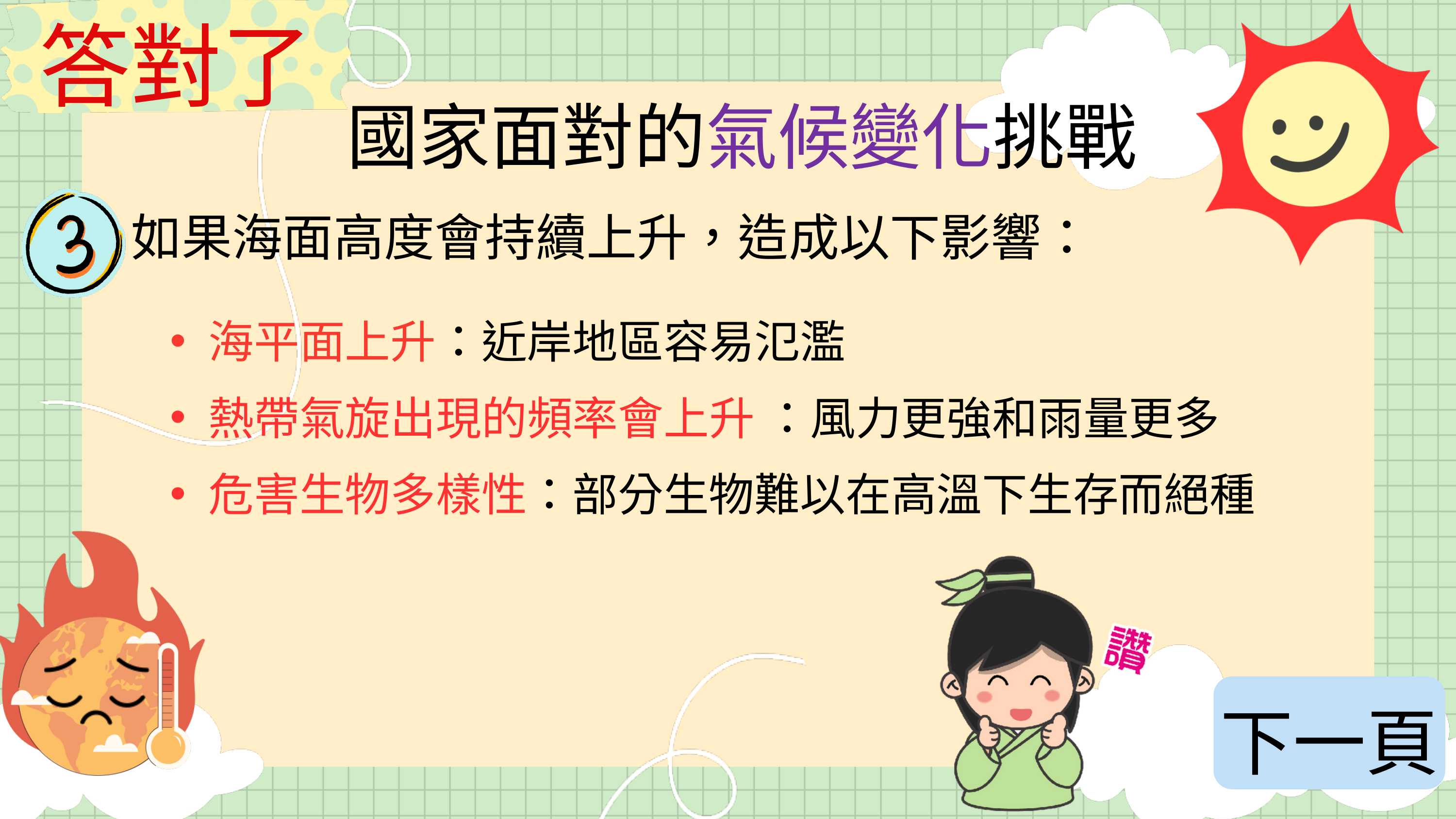

答對了

國家面對的氣候變化挑戰

如果海面高度會持續上升，造成以下影響：

海平面上升：近岸地區容易氾濫
熱帶氣旋出現的頻率會上升 ：風力更強和雨量更多
危害生物多樣性：部分生物難以在高溫下生存而絕種

下一頁